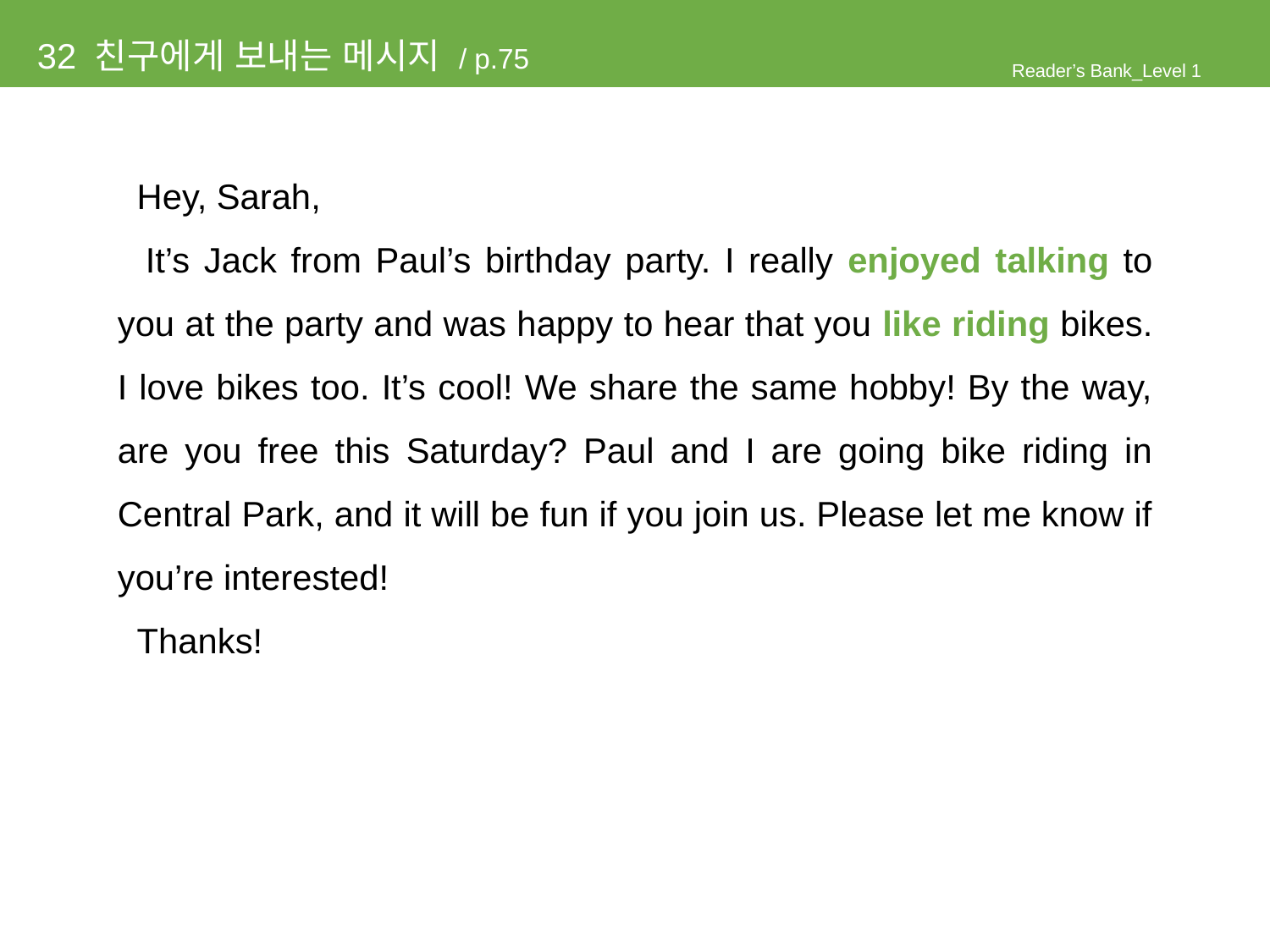

# 32 친구에게 보내는 메시지 / p.75
Reader’s Bank_Level 1
  Hey, Sarah,
  It’s Jack from Paul’s birthday party. I really enjoyed talking to you at the party and was happy to hear that you like riding bikes. I love bikes too. It’s cool! We share the same hobby! By the way, are you free this Saturday? Paul and I are going bike riding in Central Park, and it will be fun if you join us. Please let me know if you’re interested!
  Thanks!